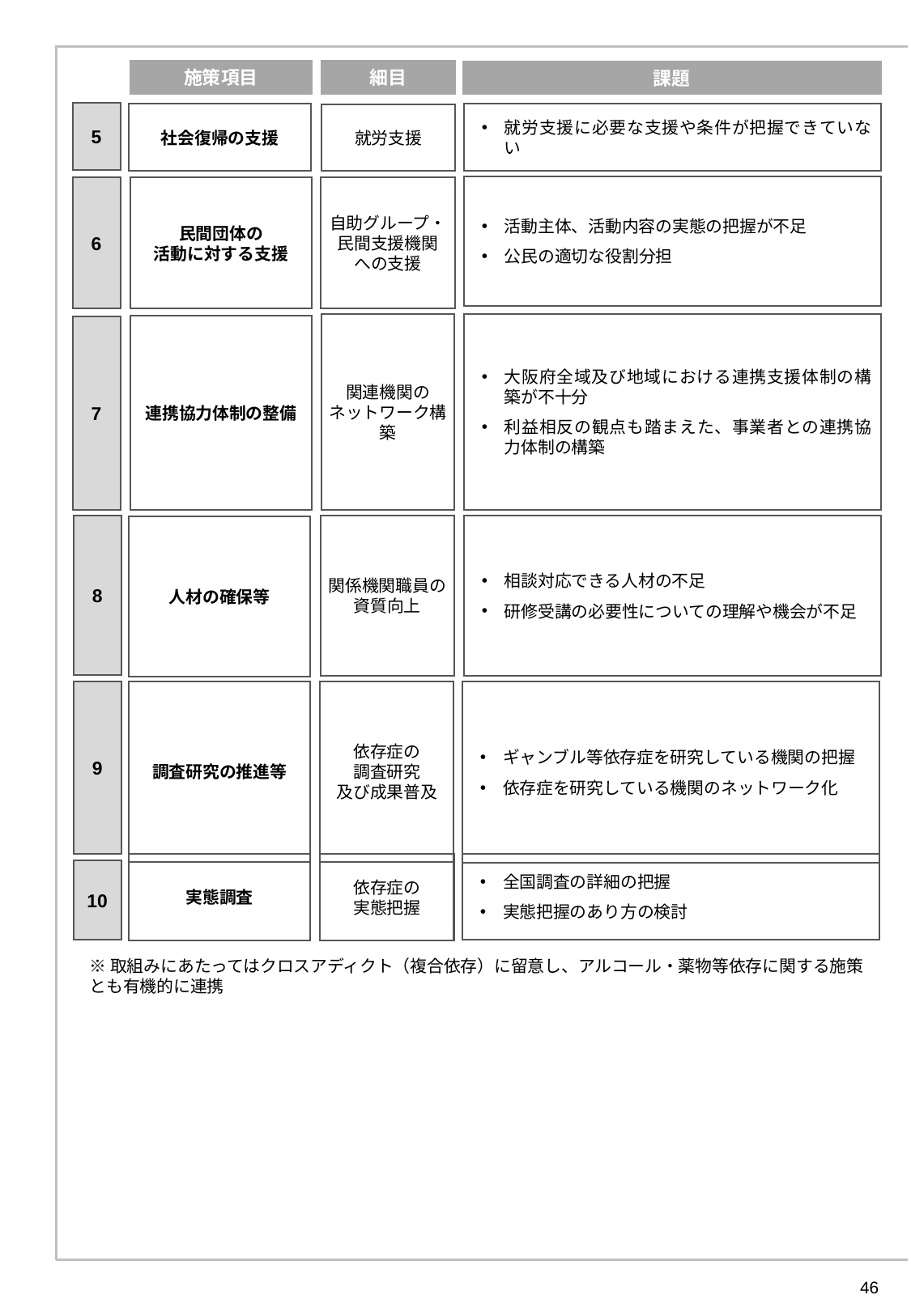

#
施策項目
細目
課題
5
社会復帰の支援
就労支援に必要な支援や条件が把握できていない
就労支援
活動主体、活動内容の実態の把握が不足
公民の適切な役割分担
6
民間団体の
活動に対する支援
自助グループ・
民間支援機関
への支援
大阪府全域及び地域における連携支援体制の構築が不十分
利益相反の観点も踏まえた、事業者との連携協力体制の構築
関連機関の
ネットワーク構築
連携協力体制の整備
7
8
関係機関職員の
資質向上
相談対応できる人材の不足
研修受講の必要性についての理解や機会が不足
人材の確保等
9
調査研究の推進等
依存症の
調査研究
及び成果普及
ギャンブル等依存症を研究している機関の把握
依存症を研究している機関のネットワーク化
全国調査の詳細の把握
実態把握のあり方の検討
実態調査
依存症の
実態把握
10
※取組みにあたってはクロスアディクト（複合依存）に留意し、アルコール・薬物等依存に関する施策とも有機的に連携
46